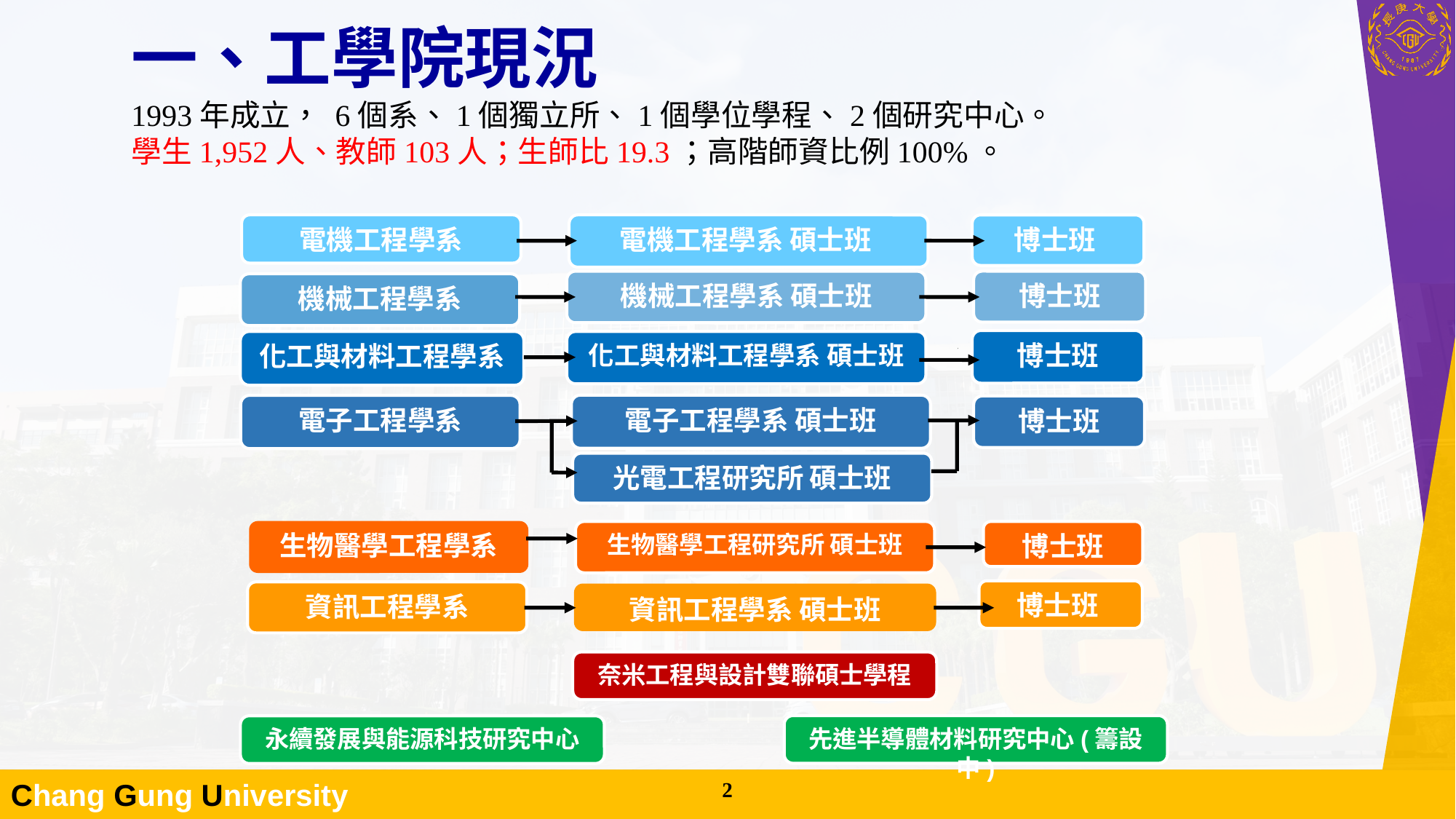

一、工學院現況
1993年成立， 6個系、1個獨立所、1個學位學程、2個研究中心。
學生1,952人、教師103人；生師比19.3；高階師資比例100%。
電機工程學系
電機工程學系 碩士班
博士班

機械工程學系 碩士班
博士班
機械工程學系

博士班
化工與材料工程學系
化工與材料工程學系 碩士班

電子工程學系 碩士班
電子工程學系
博士班

光電工程研究所 碩士班
生物醫學工程學系
生物醫學工程研究所 碩士班
博士班

博士班
資訊工程學系
資訊工程學系 碩士班

奈米工程與設計雙聯碩士學程
先進半導體材料研究中心(籌設中)
永續發展與能源科技研究中心
2
2